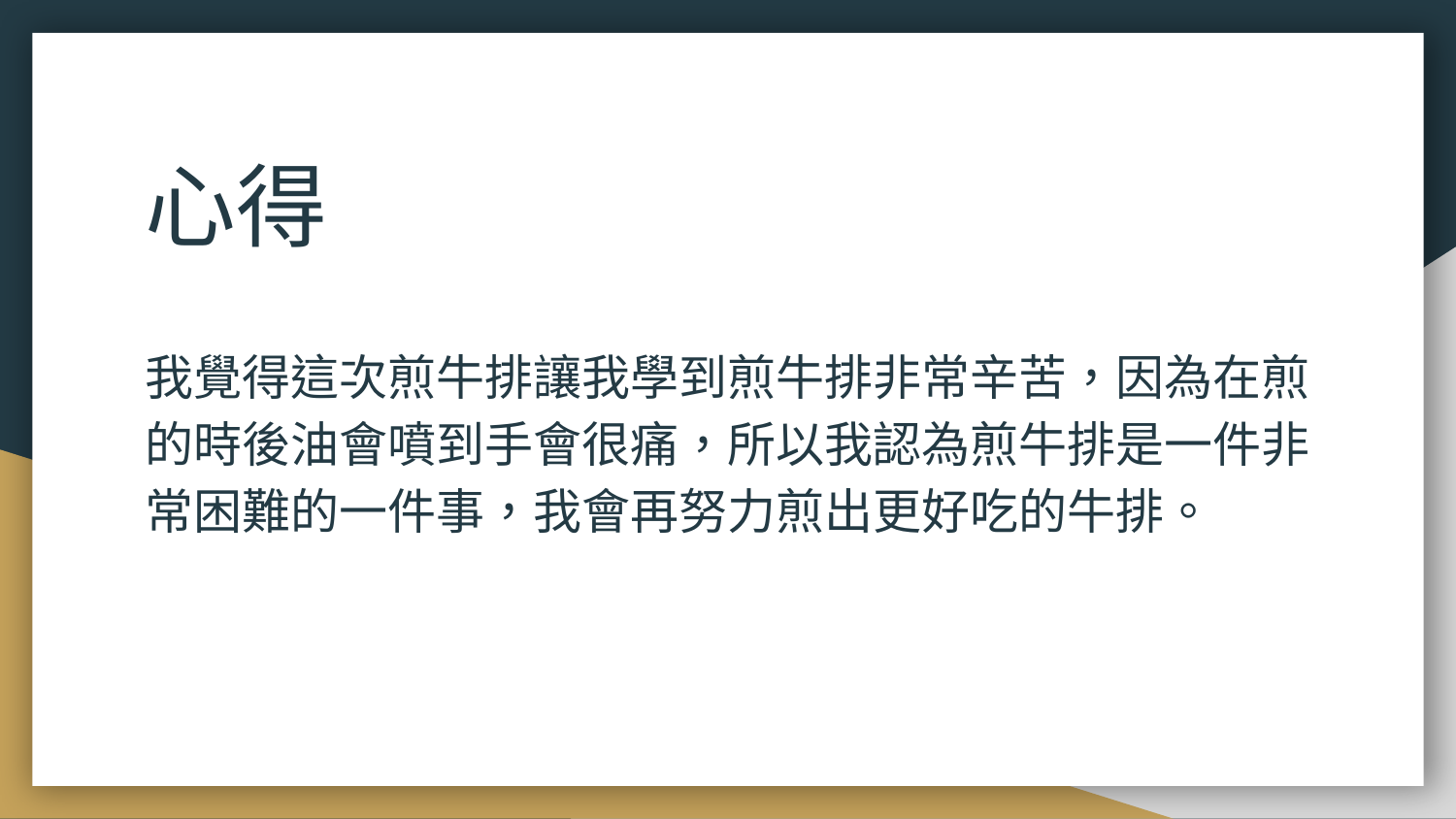

# 心得
我覺得這次煎牛排讓我學到煎牛排非常辛苦，因為在煎的時後油會噴到手會很痛，所以我認為煎牛排是一件非常困難的一件事，我會再努力煎出更好吃的牛排。